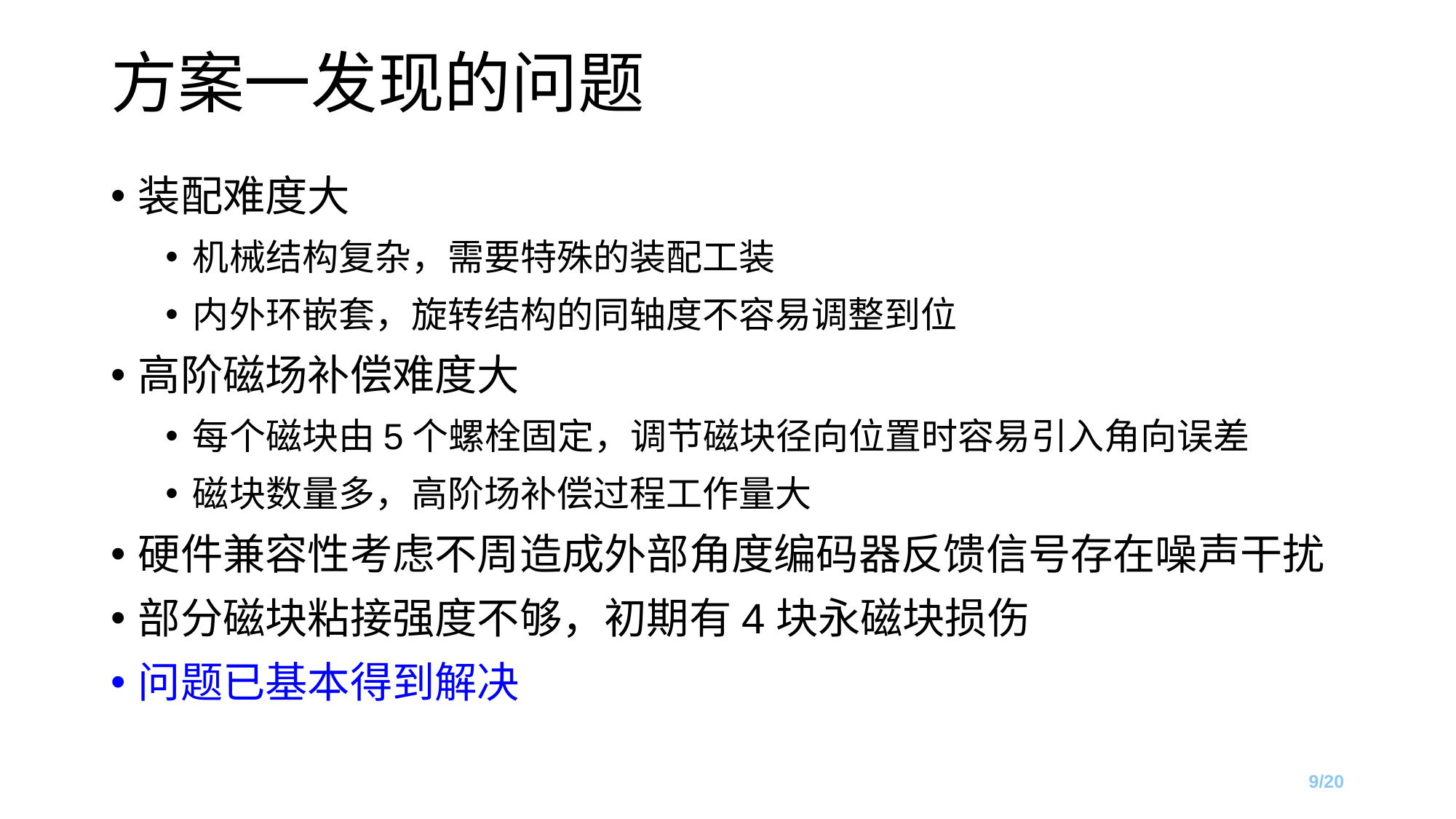

# 方案一发现的问题
装配难度大
机械结构复杂，需要特殊的装配工装
内外环嵌套，旋转结构的同轴度不容易调整到位
高阶磁场补偿难度大
每个磁块由5个螺栓固定，调节磁块径向位置时容易引入角向误差
磁块数量多，高阶场补偿过程工作量大
硬件兼容性考虑不周造成外部角度编码器反馈信号存在噪声干扰
部分磁块粘接强度不够，初期有4块永磁块损伤
问题已基本得到解决
9/20